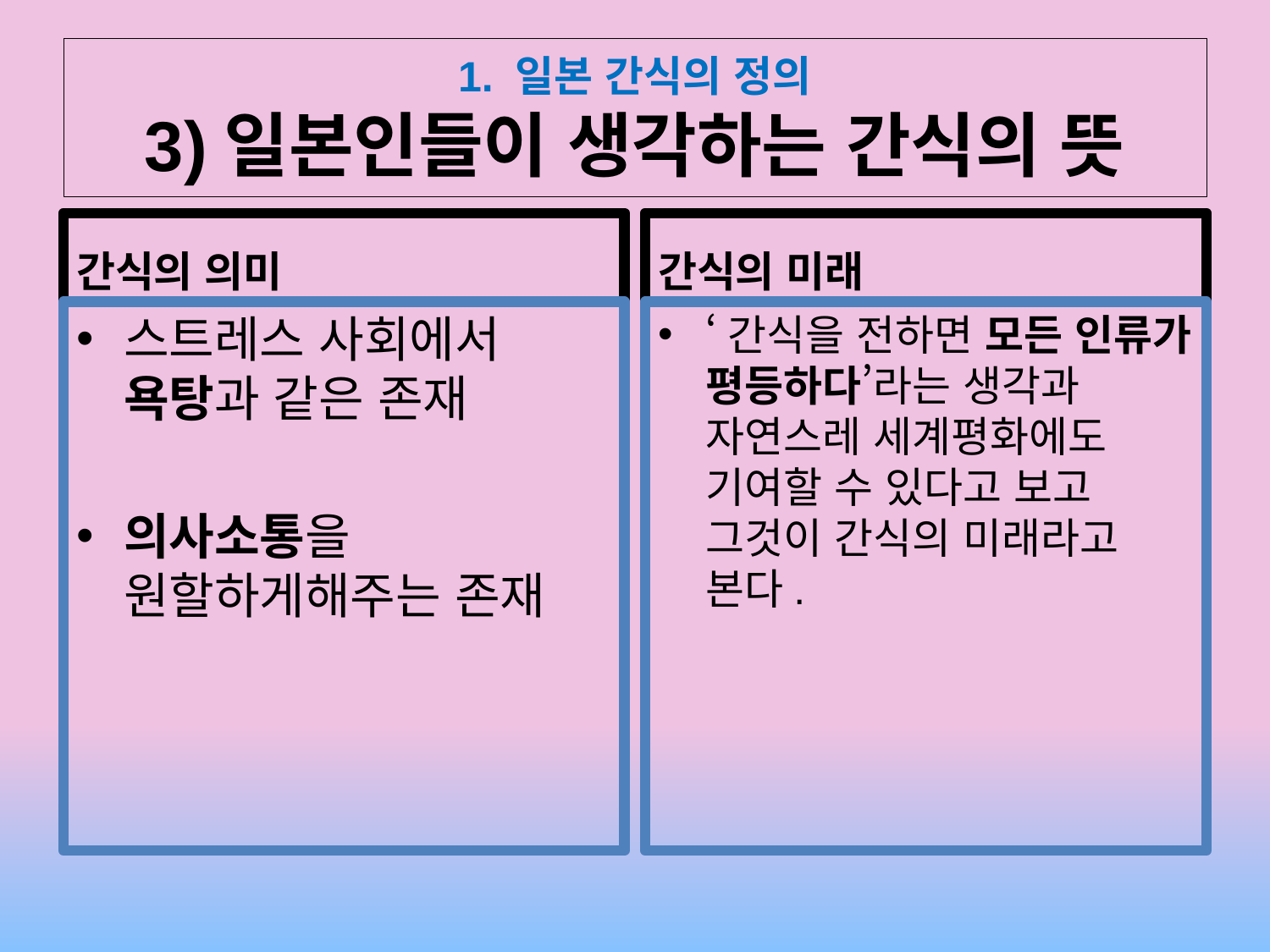

# 1. 일본 간식의 정의 3)일본인들이 생각하는 간식의 뜻
간식의 의미
간식의 미래
스트레스 사회에서 욕탕과 같은 존재

의사소통을 원할하게해주는 존재
‘간식을 전하면 모든 인류가 평등하다’라는 생각과 자연스레 세계평화에도 기여할 수 있다고 보고 그것이 간식의 미래라고 본다.